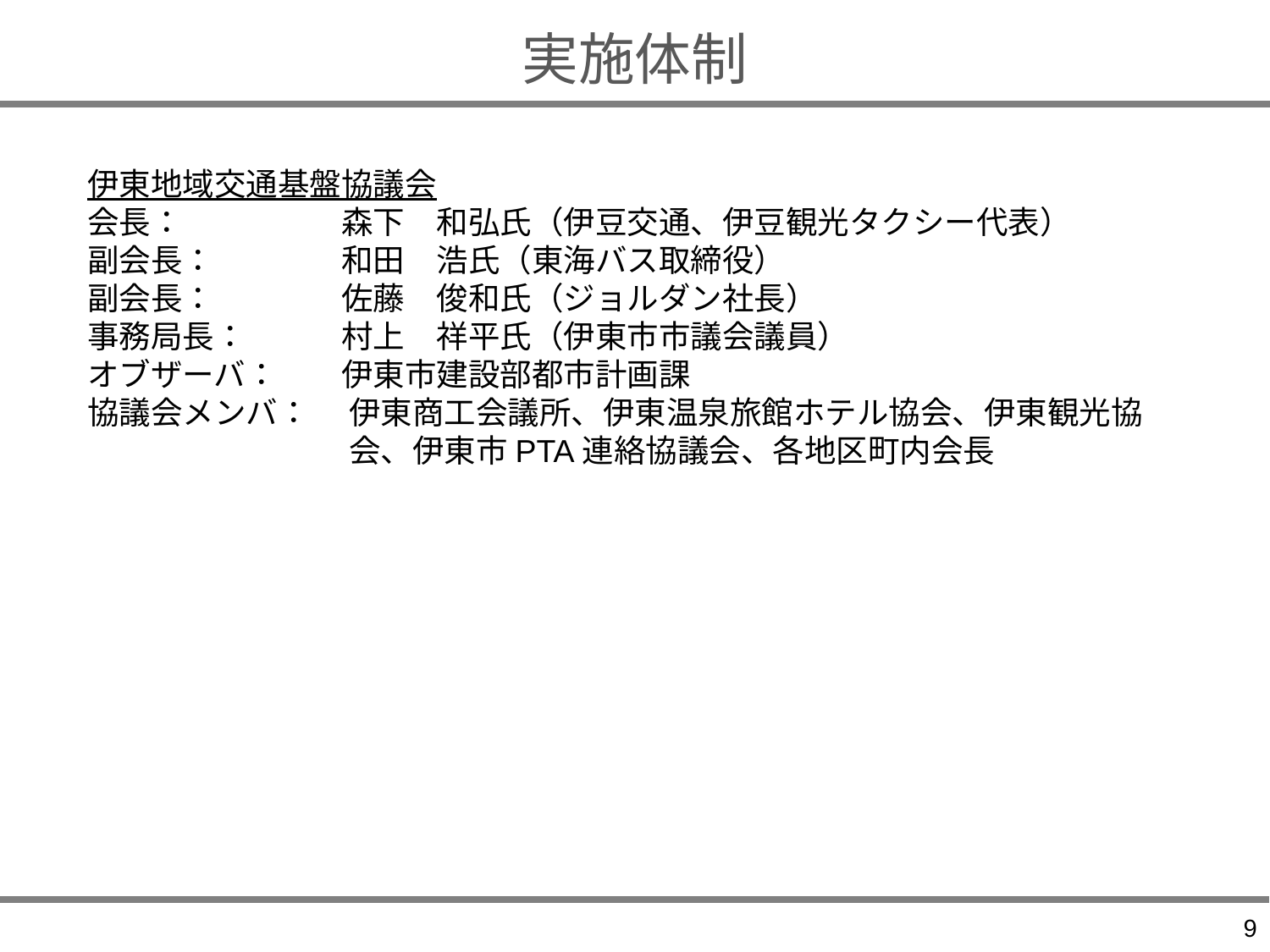

実施体制
伊東地域交通基盤協議会
会長：		森下　和弘氏（伊豆交通、伊豆観光タクシー代表）
副会長：	和田　浩氏（東海バス取締役）
副会長：	佐藤　俊和氏（ジョルダン社長）
事務局長：	村上　祥平氏（伊東市市議会議員）
オブザーバ：	伊東市建設部都市計画課
協議会メンバ：	伊東商工会議所、伊東温泉旅館ホテル協会、伊東観光協会、伊東市PTA連絡協議会、各地区町内会長
9